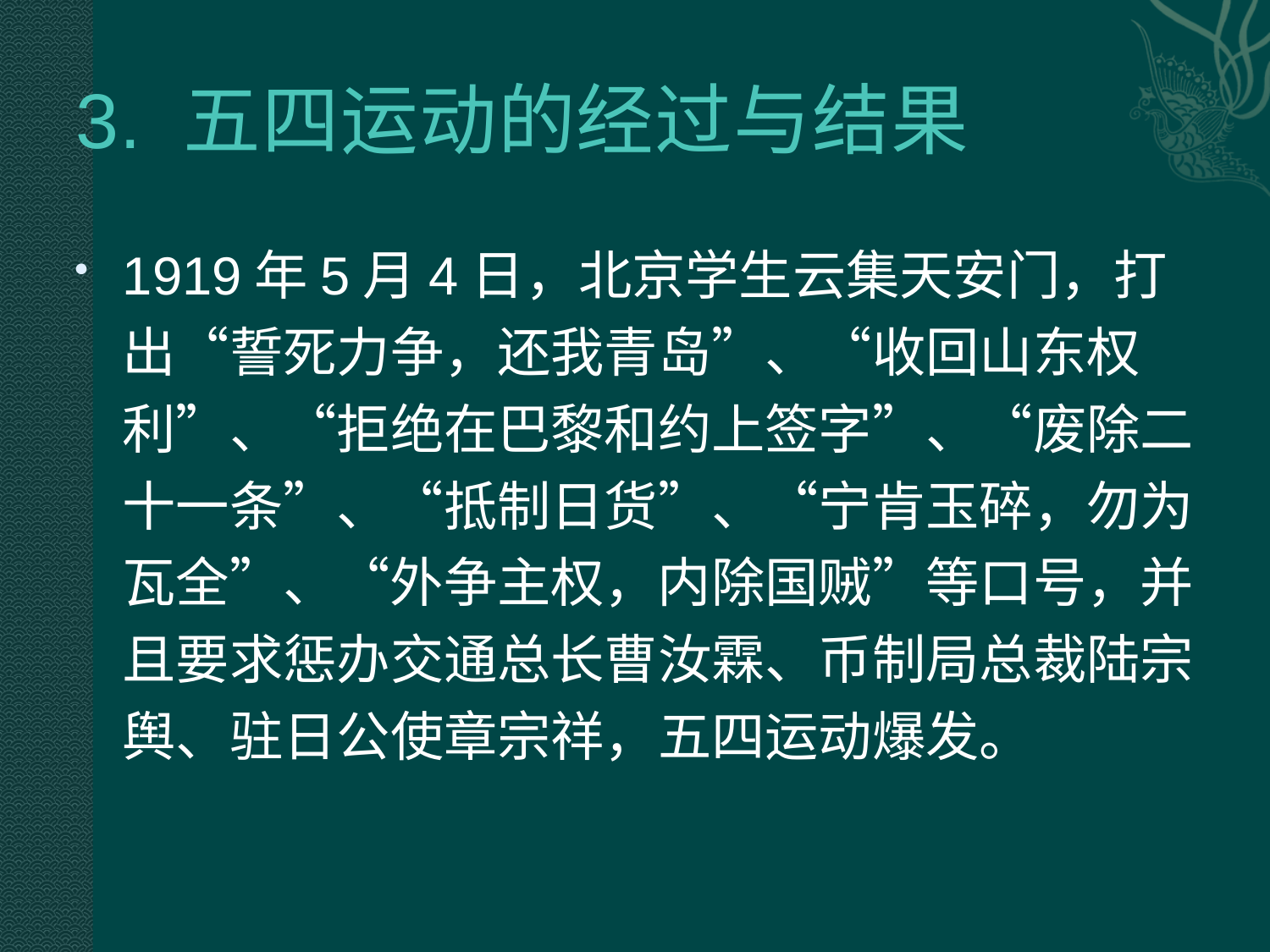

# 3. 五四运动的经过与结果
1919年5月4日，北京学生云集天安门，打出“誓死力争，还我青岛”、“收回山东权利”、“拒绝在巴黎和约上签字”、“废除二十一条”、“抵制日货”、“宁肯玉碎，勿为瓦全”、“外争主权，内除国贼”等口号，并且要求惩办交通总长曹汝霖、币制局总裁陆宗舆、驻日公使章宗祥，五四运动爆发。